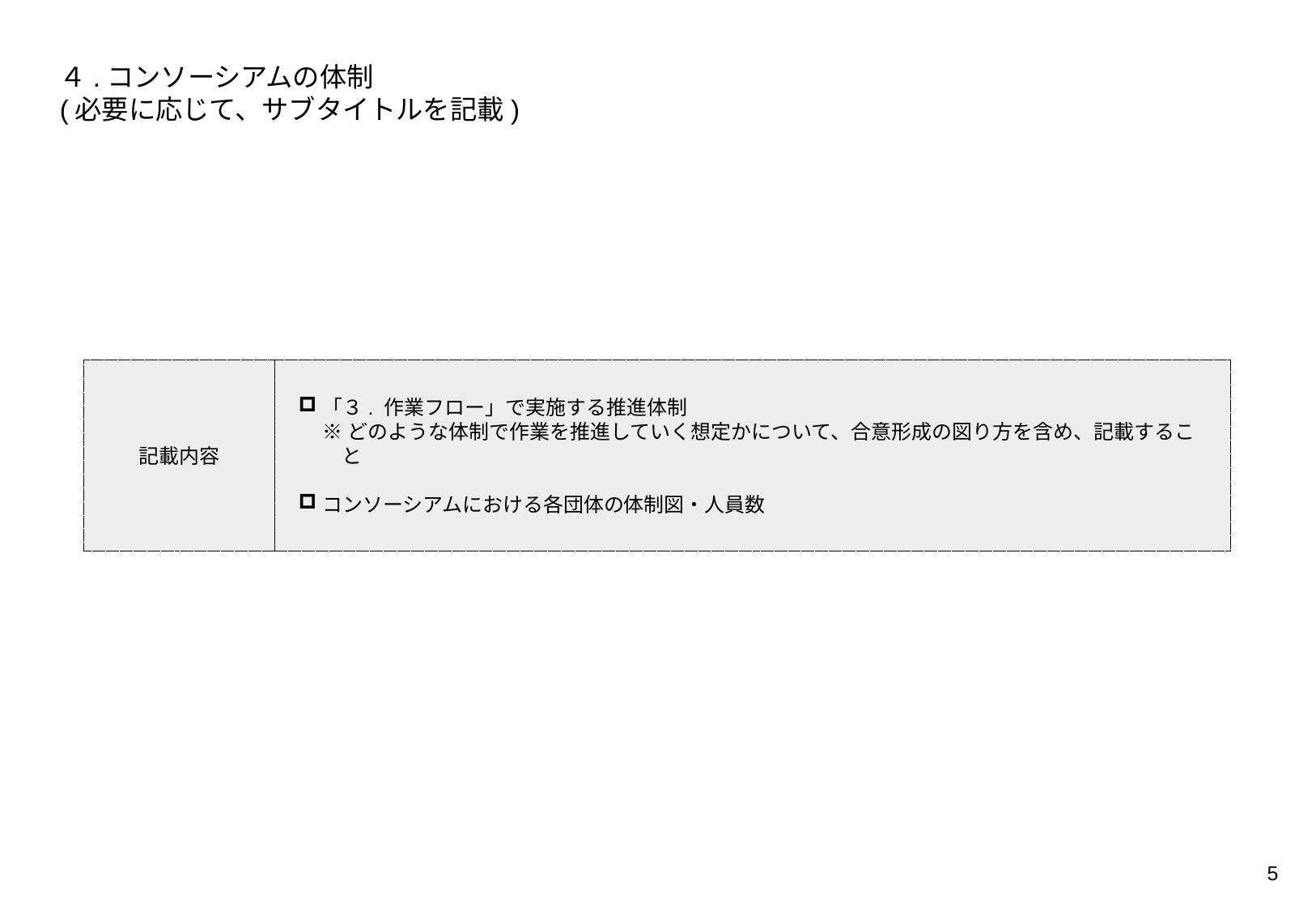

４.コンソーシアムの体制
(必要に応じて、サブタイトルを記載)
記載内容
「３. 作業フロー」で実施する推進体制
※どのような体制で作業を推進していく想定かについて、合意形成の図り方を含め、記載すること

コンソーシアムにおける各団体の体制図・人員数
5